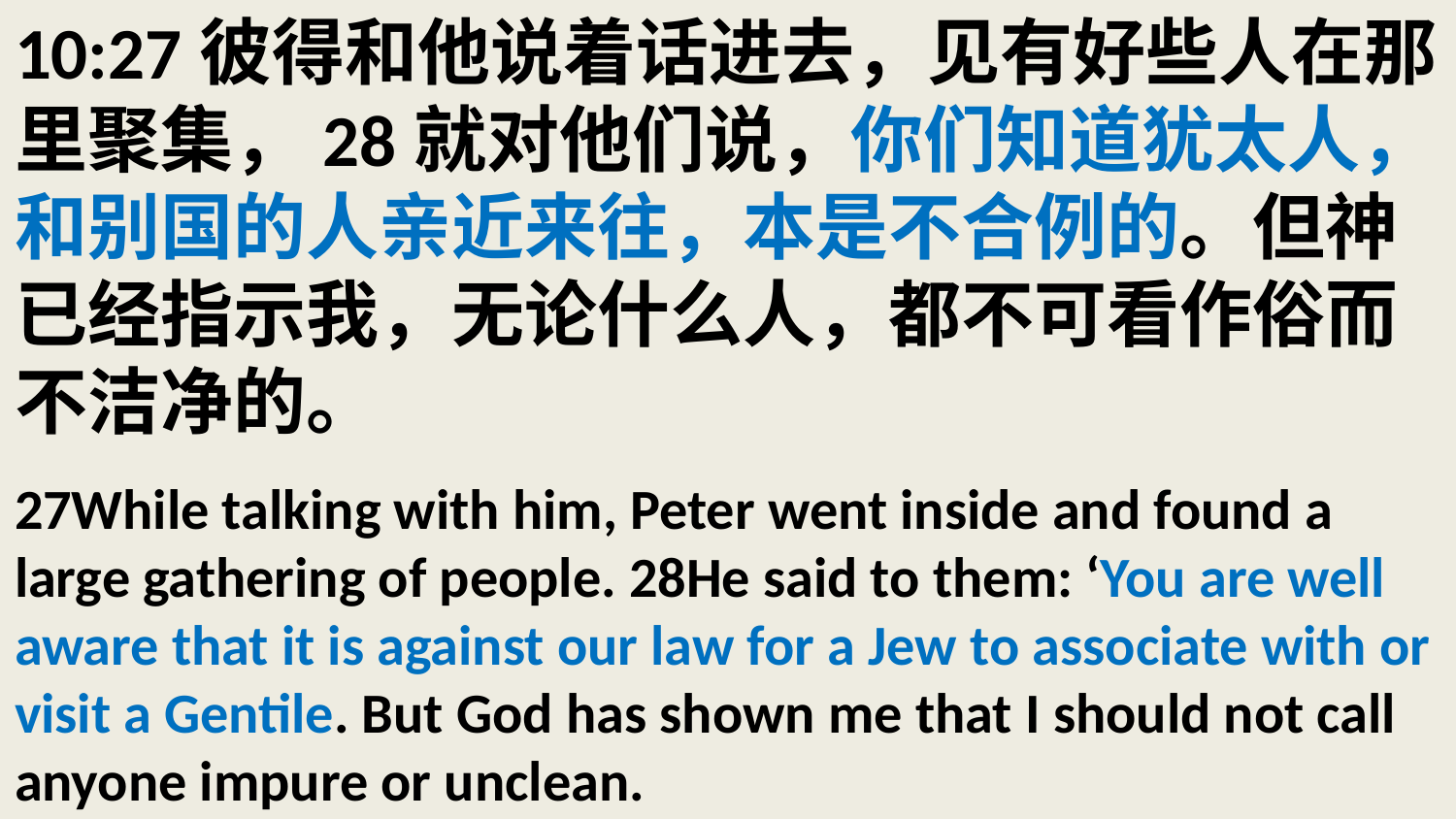

# 10:27彼得和他说着话进去，见有好些人在那里聚集，28就对他们说，你们知道犹太人，和别国的人亲近来往，本是不合例的。但神已经指示我，无论什么人，都不可看作俗而不洁净的。 27While talking with him, Peter went inside and found a large gathering of people. 28He said to them: ‘You are well aware that it is against our law for a Jew to associate with or visit a Gentile. But God has shown me that I should not call anyone impure or unclean.